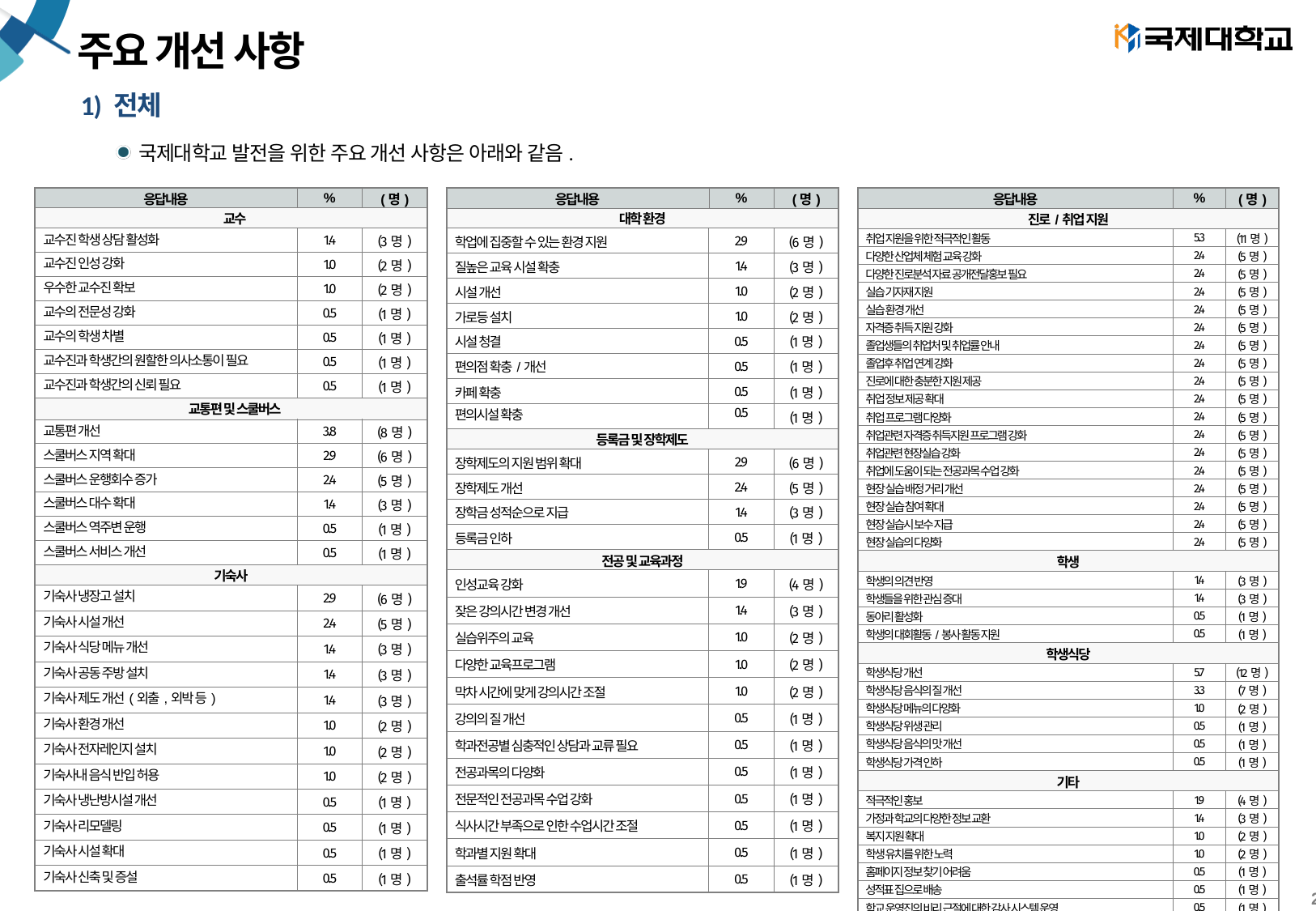

# 주요 개선 사항
1) 전체
국제대학교 발전을 위한 주요 개선 사항은 아래와 같음.
| 응답내용 | % | (명) |
| --- | --- | --- |
| 진로/취업 지원 |  |  |
| 취업 지원을 위한 적극적인 활동 | 5.3 | (11명) |
| 다양한 산업체 체험 교육 강화 | 2.4 | (5명) |
| 다양한 진로분석 자료 공개전달홍보 필요 | 2.4 | (5명) |
| 실습 기자재 지원 | 2.4 | (5명) |
| 실습 환경 개선 | 2.4 | (5명) |
| 자격증 취득 지원 강화 | 2.4 | (5명) |
| 졸업생들의 취업처 및 취업률 안내 | 2.4 | (5명) |
| 졸업후 취업 연계 강화 | 2.4 | (5명) |
| 진로에 대한 충분한 지원 제공 | 2.4 | (5명) |
| 취업 정보 제공 확대 | 2.4 | (5명) |
| 취업 프로그램 다양화 | 2.4 | (5명) |
| 취업관련 자격증 취득지원 프로그램 강화 | 2.4 | (5명) |
| 취업관련 현장실습 강화 | 2.4 | (5명) |
| 취업에 도움이 되는 전공과목 수업 강화 | 2.4 | (5명) |
| 현장 실습 배정 거리 개선 | 2.4 | (5명) |
| 현장 실습 참여 확대 | 2.4 | (5명) |
| 현장 실습시 보수 지급 | 2.4 | (5명) |
| 현장 실습의 다양화 | 2.4 | (5명) |
| 학생 |  |  |
| 학생의 의견 반영 | 1.4 | (3명) |
| 학생들을 위한 관심 증대 | 1.4 | (3명) |
| 동아리 활성화 | 0.5 | (1명) |
| 학생의 대회활동/봉사 활동 지원 | 0.5 | (1명) |
| 학생식당 |  |  |
| 학생식당 개선 | 5.7 | (12명) |
| 학생식당 음식의 질 개선 | 3.3 | (7명) |
| 학생식당 메뉴의 다양화 | 1.0 | (2명) |
| 학생식당 위생 관리 | 0.5 | (1명) |
| 학생식당 음식의 맛 개선 | 0.5 | (1명) |
| 학생식당 가격 인하 | 0.5 | (1명) |
| 기타 |  |  |
| 적극적인 홍보 | 1.9 | (4명) |
| 가정과 학교의 다양한 정보 교환 | 1.4 | (3명) |
| 복지 지원 확대 | 1.0 | (2명) |
| 학생 유치를 위한 노력 | 1.0 | (2명) |
| 홈페이지 정보 찾기 어려움 | 0.5 | (1명) |
| 성적표 집으로 배송 | 0.5 | (1명) |
| 학교 운영진의 비리 근절에 대한 감사 시스템 운영 | 0.5 | (1명) |
| 학내 경영진의 정상화 | 0.5 | (1명) |
| 응답내용 | % | (명) |
| --- | --- | --- |
| 대학 환경 |  |  |
| 학업에 집중할 수 있는 환경 지원 | 2.9 | (6명) |
| 질높은 교육 시설 확충 | 1.4 | (3명) |
| 시설 개선 | 1.0 | (2명) |
| 가로등 설치 | 1.0 | (2명) |
| 시설 청결 | 0.5 | (1명) |
| 편의점 확충/개선 | 0.5 | (1명) |
| 카페 확충 | 0.5 | (1명) |
| 편의시설 확충 | 0.5 | (1명) |
| 등록금 및 장학제도 |  |  |
| 장학제도의 지원 범위 확대 | 2.9 | (6명) |
| 장학제도 개선 | 2.4 | (5명) |
| 장학금 성적순으로 지급 | 1.4 | (3명) |
| 등록금 인하 | 0.5 | (1명) |
| 전공 및 교육과정 |  |  |
| 인성교육 강화 | 1.9 | (4명) |
| 잦은 강의시간 변경 개선 | 1.4 | (3명) |
| 실습위주의 교육 | 1.0 | (2명) |
| 다양한 교육프로그램 | 1.0 | (2명) |
| 막차 시간에 맞게 강의시간 조절 | 1.0 | (2명) |
| 강의의 질 개선 | 0.5 | (1명) |
| 학과전공별 심충적인 상담과 교류 필요 | 0.5 | (1명) |
| 전공과목의 다양화 | 0.5 | (1명) |
| 전문적인 전공과목 수업 강화 | 0.5 | (1명) |
| 식사시간 부족으로 인한 수업시간 조절 | 0.5 | (1명) |
| 학과별 지원 확대 | 0.5 | (1명) |
| 출석률 학점 반영 | 0.5 | (1명) |
| 응답내용 | % | (명) |
| --- | --- | --- |
| 교수 |  |  |
| 교수진 학생 상담 활성화 | 1.4 | (3명) |
| 교수진 인성 강화 | 1.0 | (2명) |
| 우수한 교수진 확보 | 1.0 | (2명) |
| 교수의 전문성 강화 | 0.5 | (1명) |
| 교수의 학생 차별 | 0.5 | (1명) |
| 교수진과 학생간의 원할한 의사소통이 필요 | 0.5 | (1명) |
| 교수진과 학생간의 신뢰 필요 | 0.5 | (1명) |
| 교통편 및 스쿨버스 |  |  |
| 교통편 개선 | 3.8 | (8명) |
| 스쿨버스 지역 확대 | 2.9 | (6명) |
| 스쿨버스 운행회수 증가 | 2.4 | (5명) |
| 스쿨버스 대수 확대 | 1.4 | (3명) |
| 스쿨버스 역주변 운행 | 0.5 | (1명) |
| 스쿨버스 서비스 개선 | 0.5 | (1명) |
| 기숙사 |  |  |
| 기숙사 냉장고 설치 | 2.9 | (6명) |
| 기숙사 시설 개선 | 2.4 | (5명) |
| 기숙사 식당 메뉴 개선 | 1.4 | (3명) |
| 기숙사 공동 주방 설치 | 1.4 | (3명) |
| 기숙사 제도 개선(외출,외박 등) | 1.4 | (3명) |
| 기숙사 환경 개선 | 1.0 | (2명) |
| 기숙사 전자레인지 설치 | 1.0 | (2명) |
| 기숙사내 음식 반입 허용 | 1.0 | (2명) |
| 기숙사 냉난방시설 개선 | 0.5 | (1명) |
| 기숙사 리모델링 | 0.5 | (1명) |
| 기숙사 시설 확대 | 0.5 | (1명) |
| 기숙사 신축 및 증설 | 0.5 | (1명) |